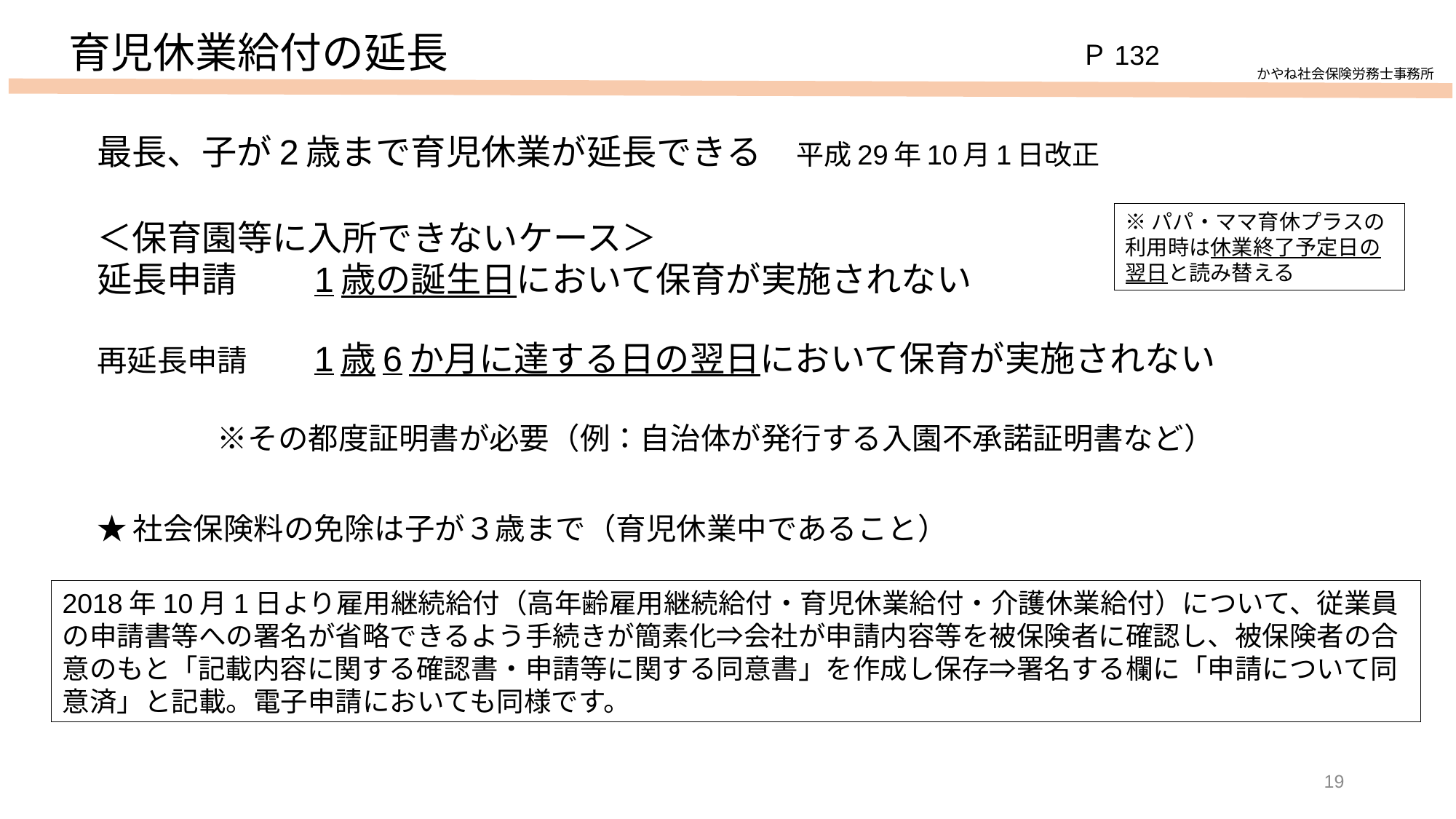

# 育児休業給付の延長
Ｐ132
かやね社会保険労務士事務所
最長、子が2歳まで育児休業が延長できる　平成29年10月1日改正

＜保育園等に入所できないケース＞
延長申請　　1歳の誕生日において保育が実施されない
再延長申請　　1歳6か月に達する日の翌日において保育が実施されない
　　　　　
　　　　※その都度証明書が必要（例：自治体が発行する入園不承諾証明書など）

★社会保険料の免除は子が３歳まで（育児休業中であること）

※パパ・ママ育休プラスの利用時は休業終了予定日の翌日と読み替える
2018年10月1日より雇用継続給付（高年齢雇用継続給付・育児休業給付・介護休業給付）について、従業員の申請書等への署名が省略できるよう手続きが簡素化⇒会社が申請内容等を被保険者に確認し、被保険者の合意のもと「記載内容に関する確認書・申請等に関する同意書」を作成し保存⇒署名する欄に「申請について同意済」と記載。電子申請においても同様です。
19